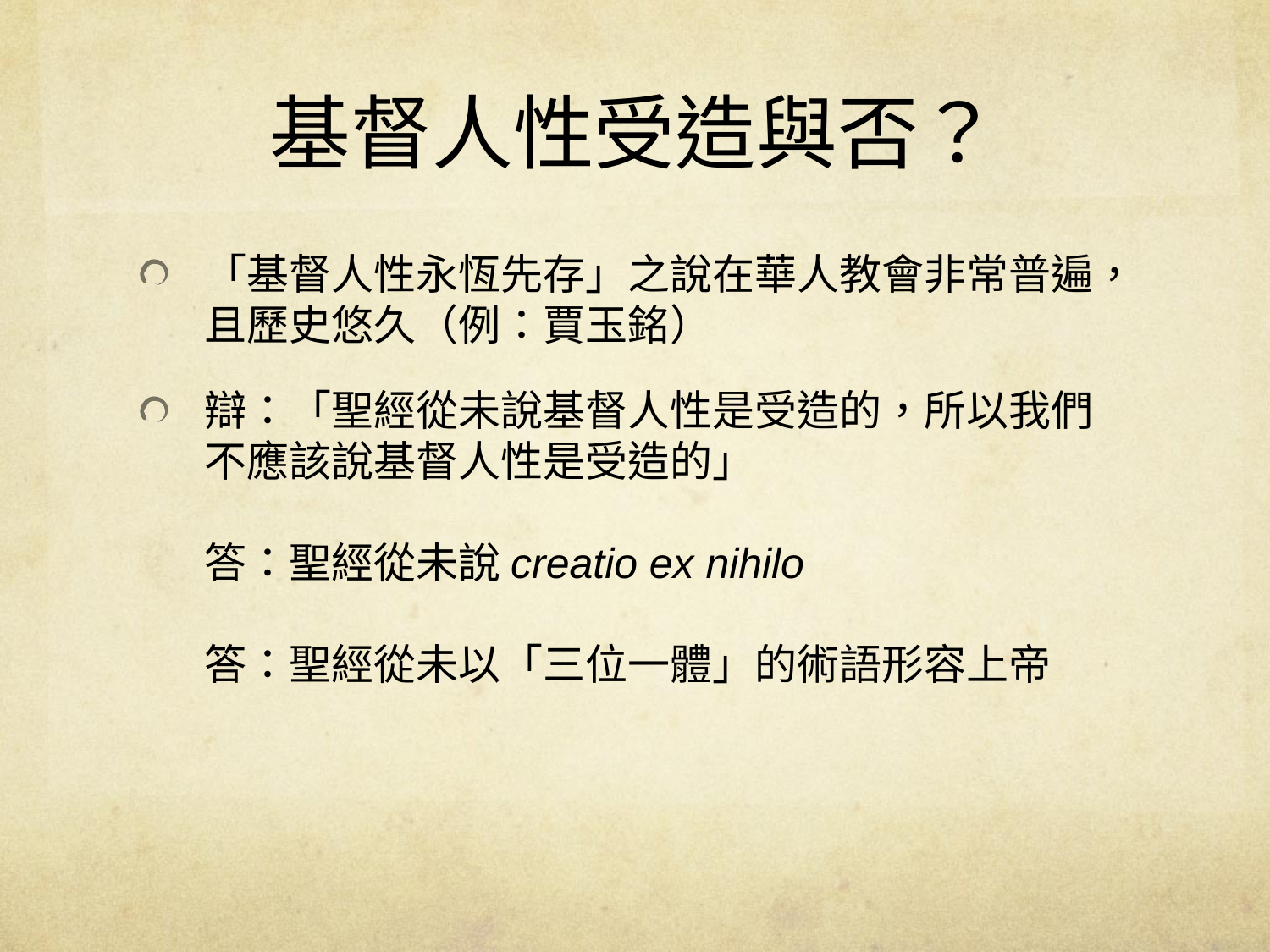

# 基督人性受造與否？
「基督人性永恆先存」之說在華人教會非常普遍，且歷史悠久（例：賈玉銘）
辯：「聖經從未說基督人性是受造的，所以我們不應該說基督人性是受造的」
答：聖經從未說creatio ex nihilo
答：聖經從未以「三位一體」的術語形容上帝